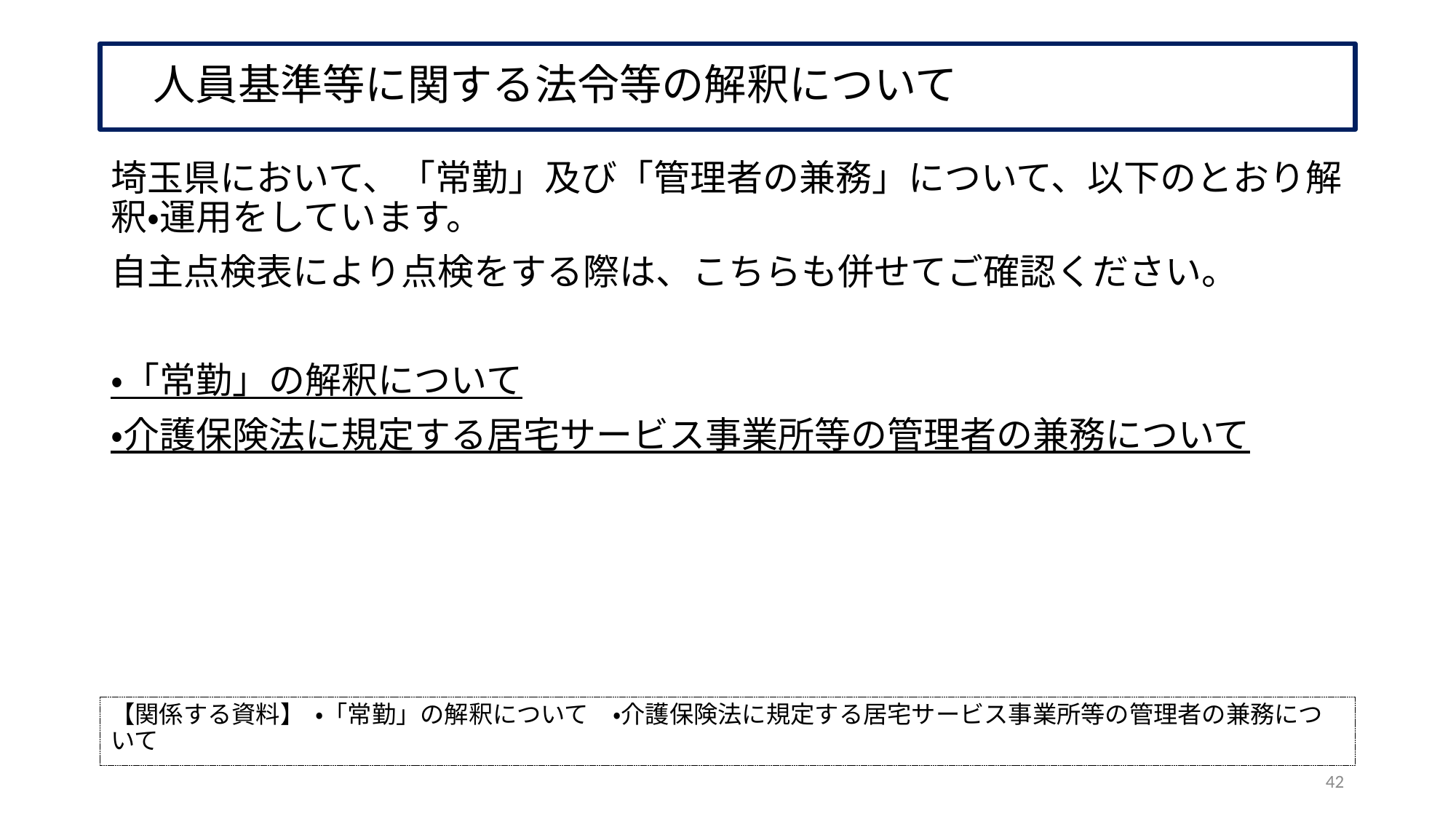

# 人員基準等に関する法令等の解釈について
埼玉県において、「常勤」及び「管理者の兼務」について、以下のとおり解釈・運用をしています。
自主点検表により点検をする際は、こちらも併せてご確認ください。

・「常勤」の解釈について
・介護保険法に規定する居宅サービス事業所等の管理者の兼務について
【関係する資料】  ・「常勤」の解釈について　・介護保険法に規定する居宅サービス事業所等の管理者の兼務について

42